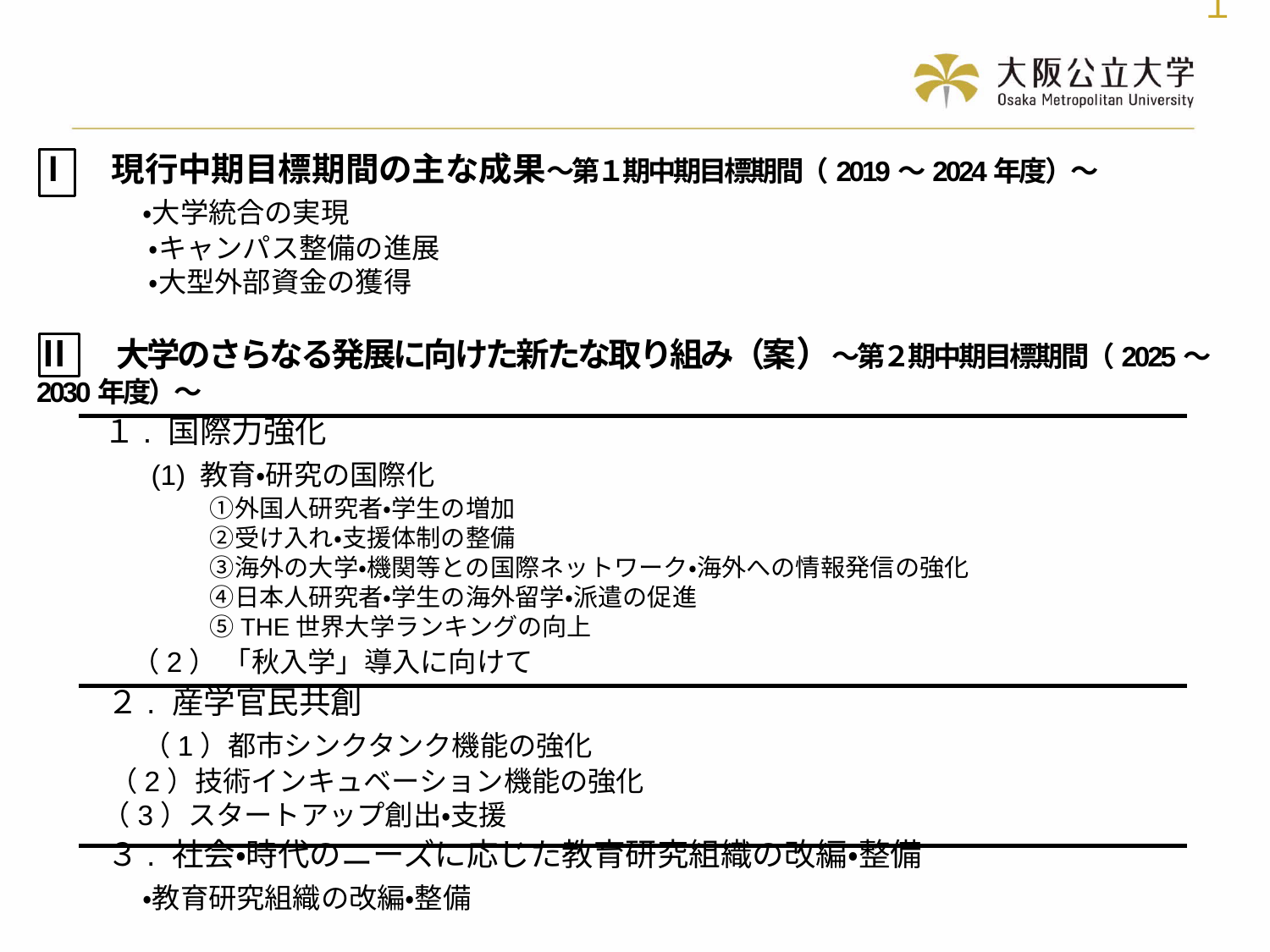

１
Ⅰ　現行中期目標期間の主な成果～第１期中期目標期間（2019～2024年度）～
　　　・大学統合の実現
　　　　・キャンパス整備の進展
　　　　・大型外部資金の獲得

Ⅱ　 大学のさらなる発展に向けた新たな取り組み（案）～第２期中期目標期間（2025～2030年度）～
　　１. 国際力強化
　　　(1) 教育・研究の国際化
　　　　　　　①外国人研究者・学生の増加
　　　　　　　②受け入れ・支援体制の整備
　　　　　　　③海外の大学・機関等との国際ネットワーク・海外への情報発信の強化
　　　　　　　④日本人研究者・学生の海外留学・派遣の促進
　　　　　　　⑤THE世界大学ランキングの向上
　　　（2） 「秋入学」導入に向けて
　　２. 産学官民共創
　　　（1）都市シンクタンク機能の強化
   　   （2）技術インキュベーション機能の強化
　      （3）スタートアップ創出・支援
　　３. 社会・時代のニーズに応じた教育研究組織の改編・整備
　　　・教育研究組織の改編・整備